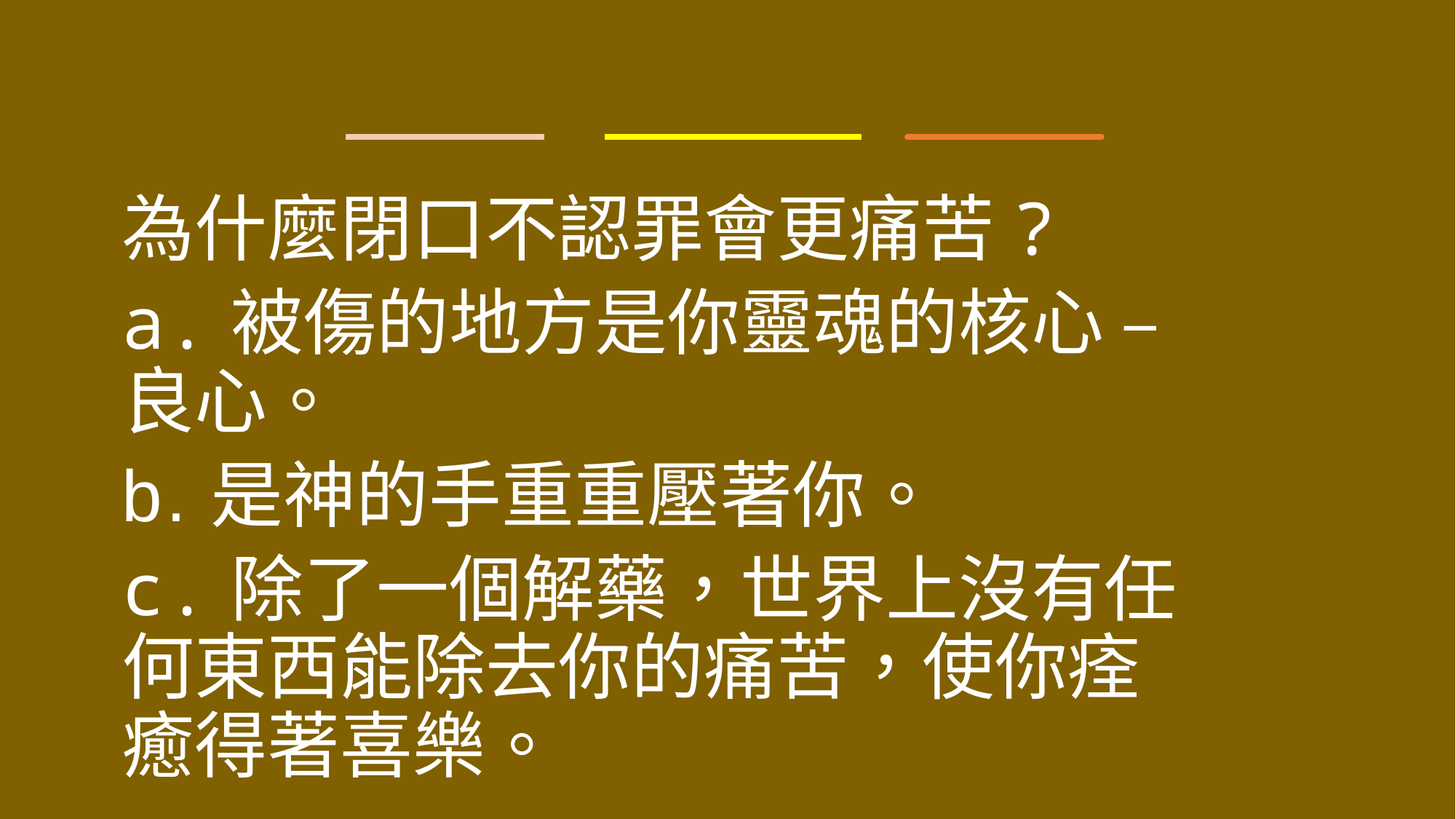

為什麼閉口不認罪會更痛苦?
a.	被傷的地方是你靈魂的核心 – 良心。
是神的手重重壓著你。
c.	除了一個解藥，世界上沒有任何東西能除去你的痛苦，使你痊癒得著喜樂。